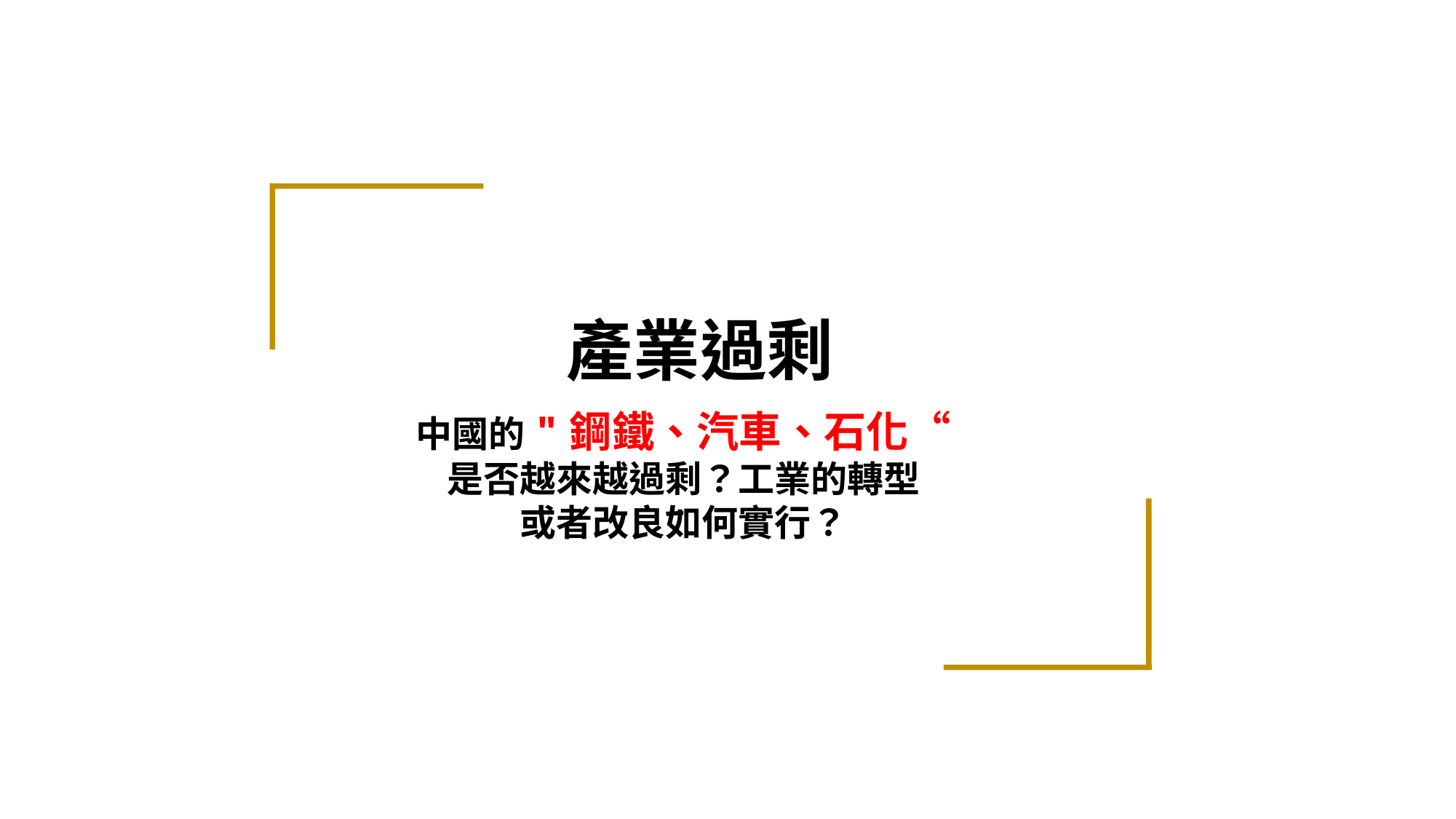

產業過剩

      中國的"鋼鐵、汽車、石化“
      是否越來越過剩？工業的轉型
      或者改良如何實行？